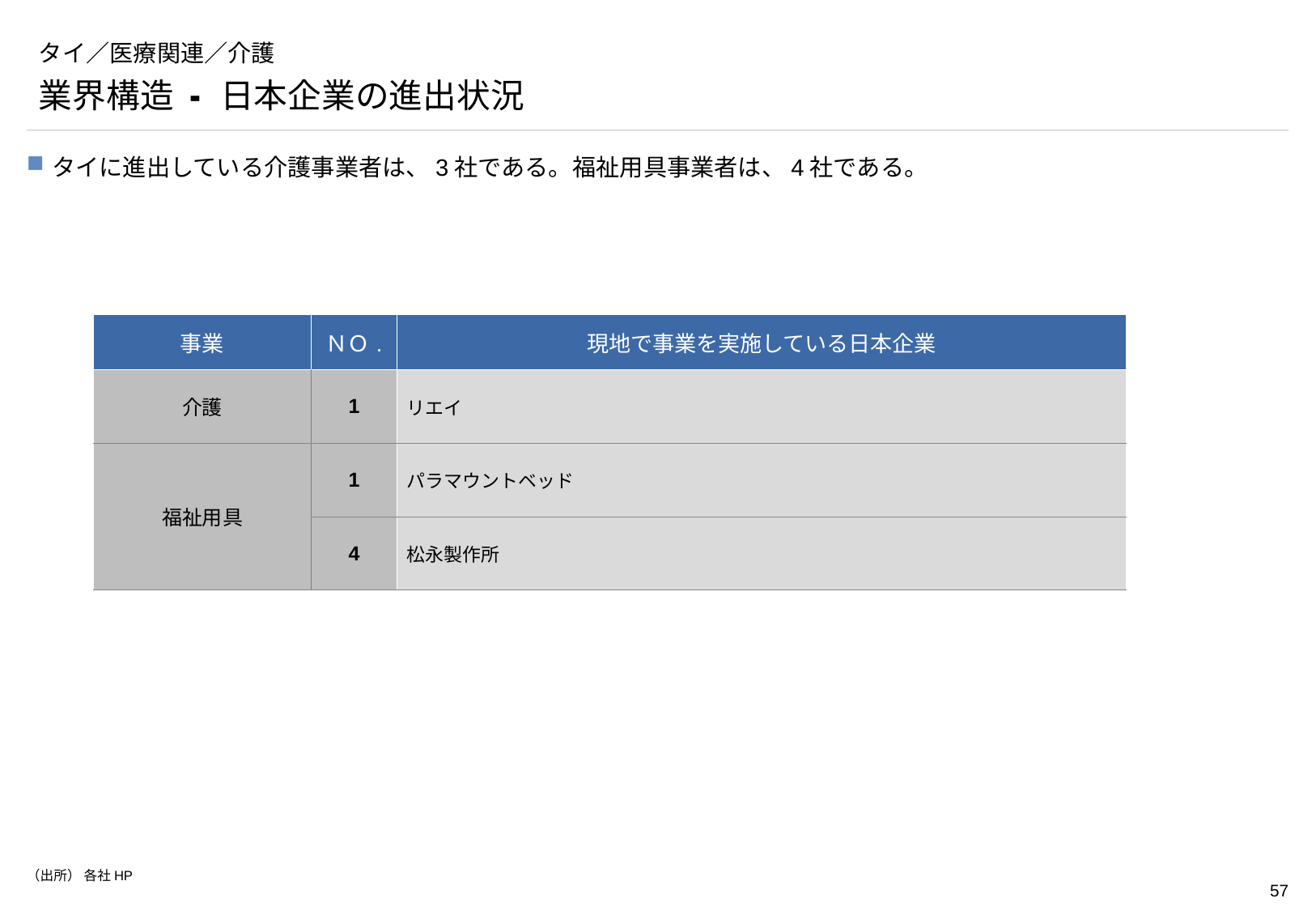

# タイ／医療関連／介護
業界構造 - 日本企業の進出状況
タイに進出している介護事業者は、3社である。福祉用具事業者は、4社である。
| 事業 | ＮＯ. | 現地で事業を実施している日本企業 |
| --- | --- | --- |
| 介護 | 1 | リエイ |
| 福祉用具 | 1 | パラマウントベッド |
|  | 4 | 松永製作所 |
（出所） 各社HP